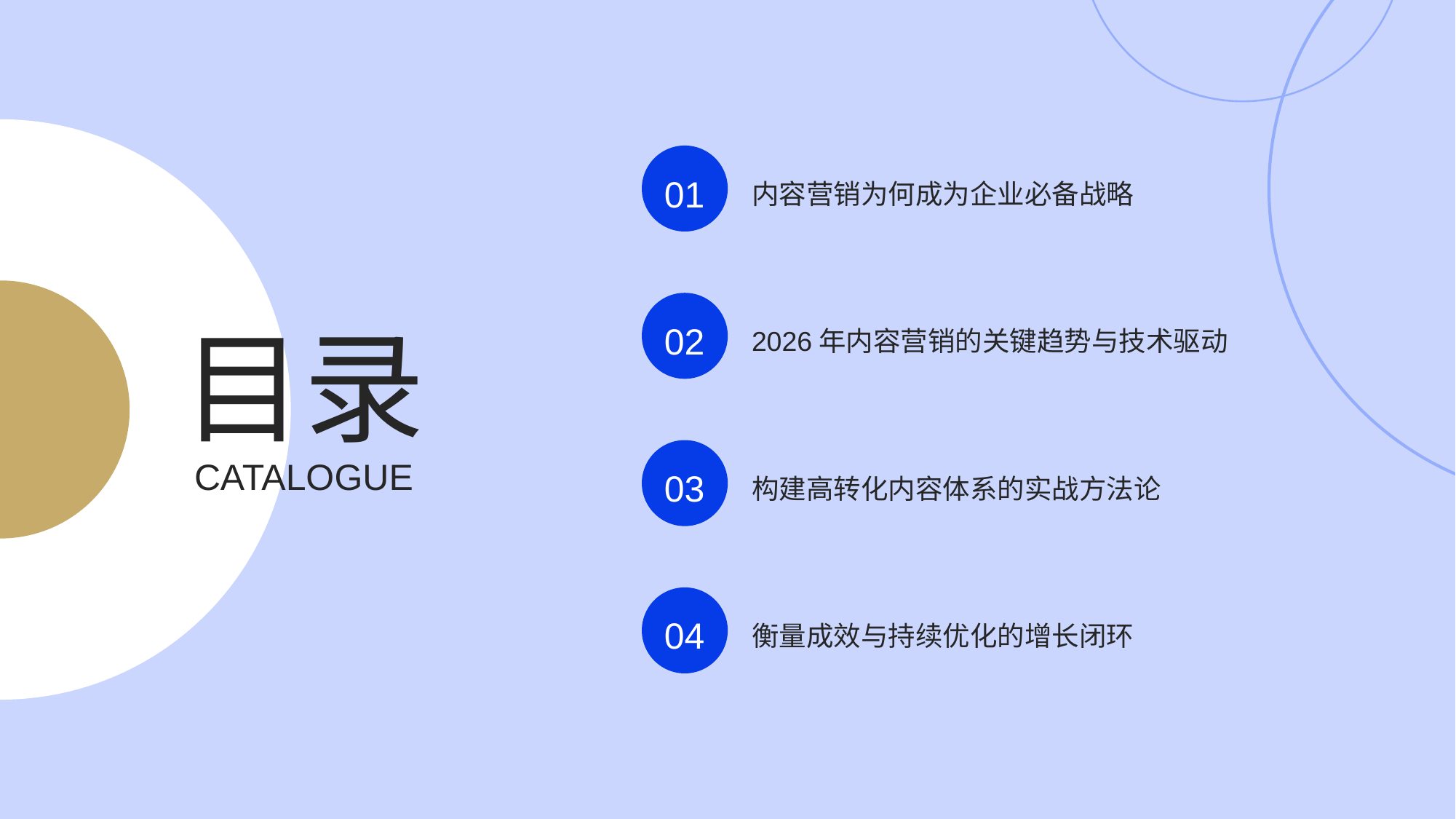

内容营销为何成为企业必备战略

01

2026年内容营销的关键趋势与技术驱动

目录
02
构建高转化内容体系的实战方法论

CATALOGUE
03
衡量成效与持续优化的增长闭环

04